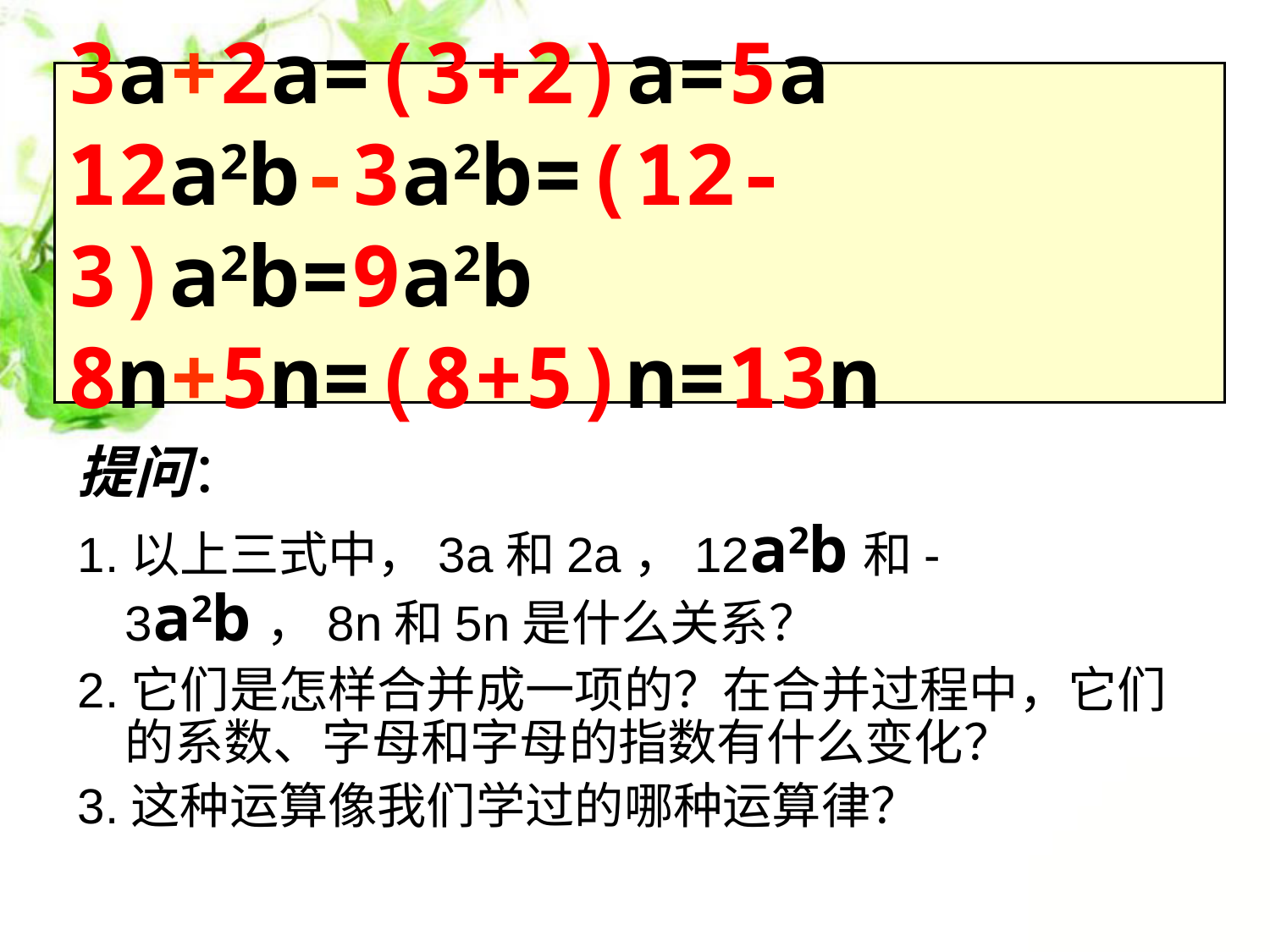

# 3a+2a=(3+2)a=5a 12a2b-3a2b=(12-3)a2b=9a2b 8n+5n=(8+5)n=13n

提问：
1.以上三式中，3a和2a，12a2b和-3a2b，8n和5n是什么关系？
2.它们是怎样合并成一项的？在合并过程中，它们的系数、字母和字母的指数有什么变化？
3.这种运算像我们学过的哪种运算律？